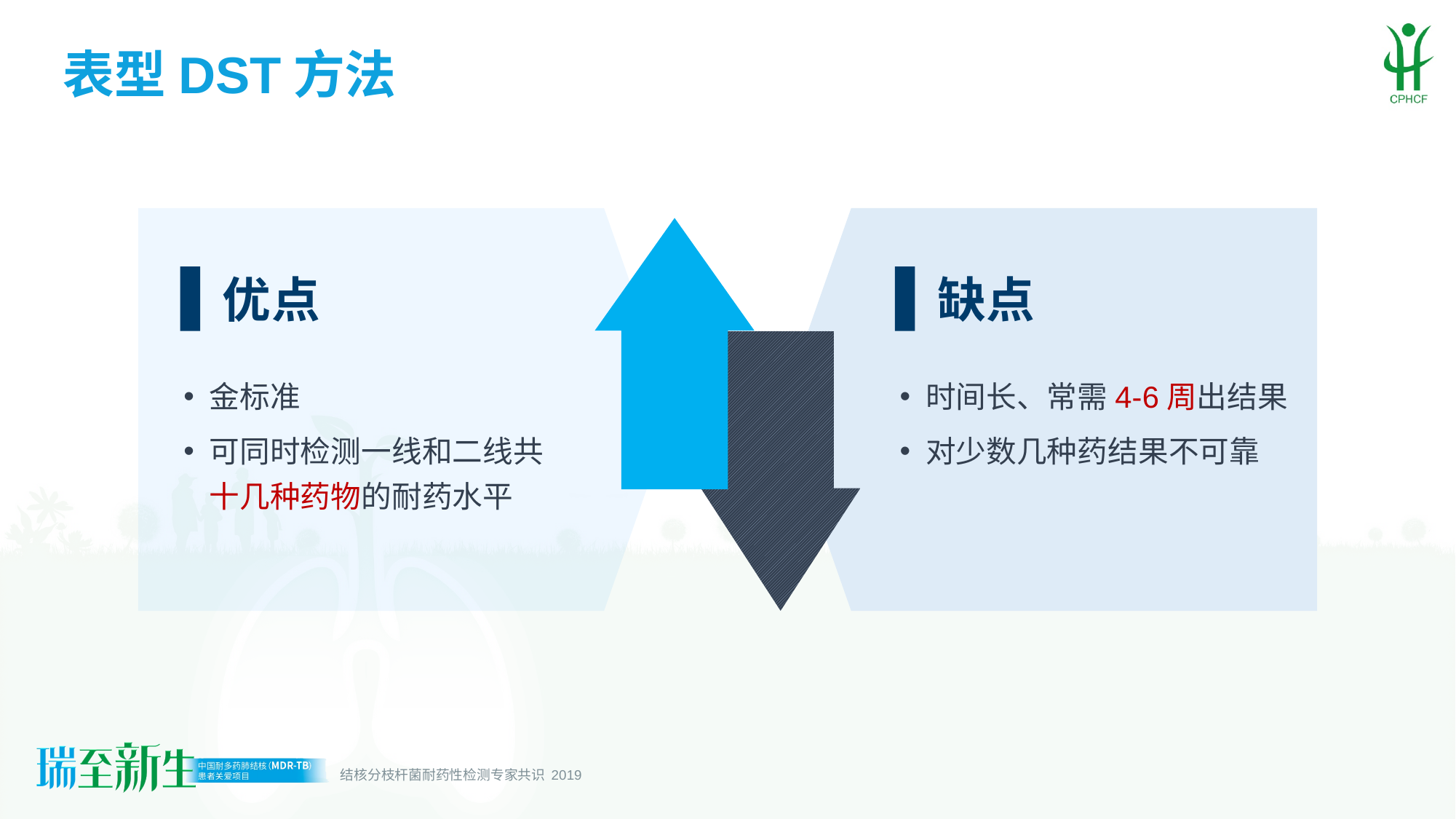

# 表型DST方法

优点
缺点

金标准
可同时检测一线和二线共十几种药物的耐药水平
时间长、常需4-6周出结果
对少数几种药结果不可靠
结核分枝杆菌耐药性检测专家共识 2019